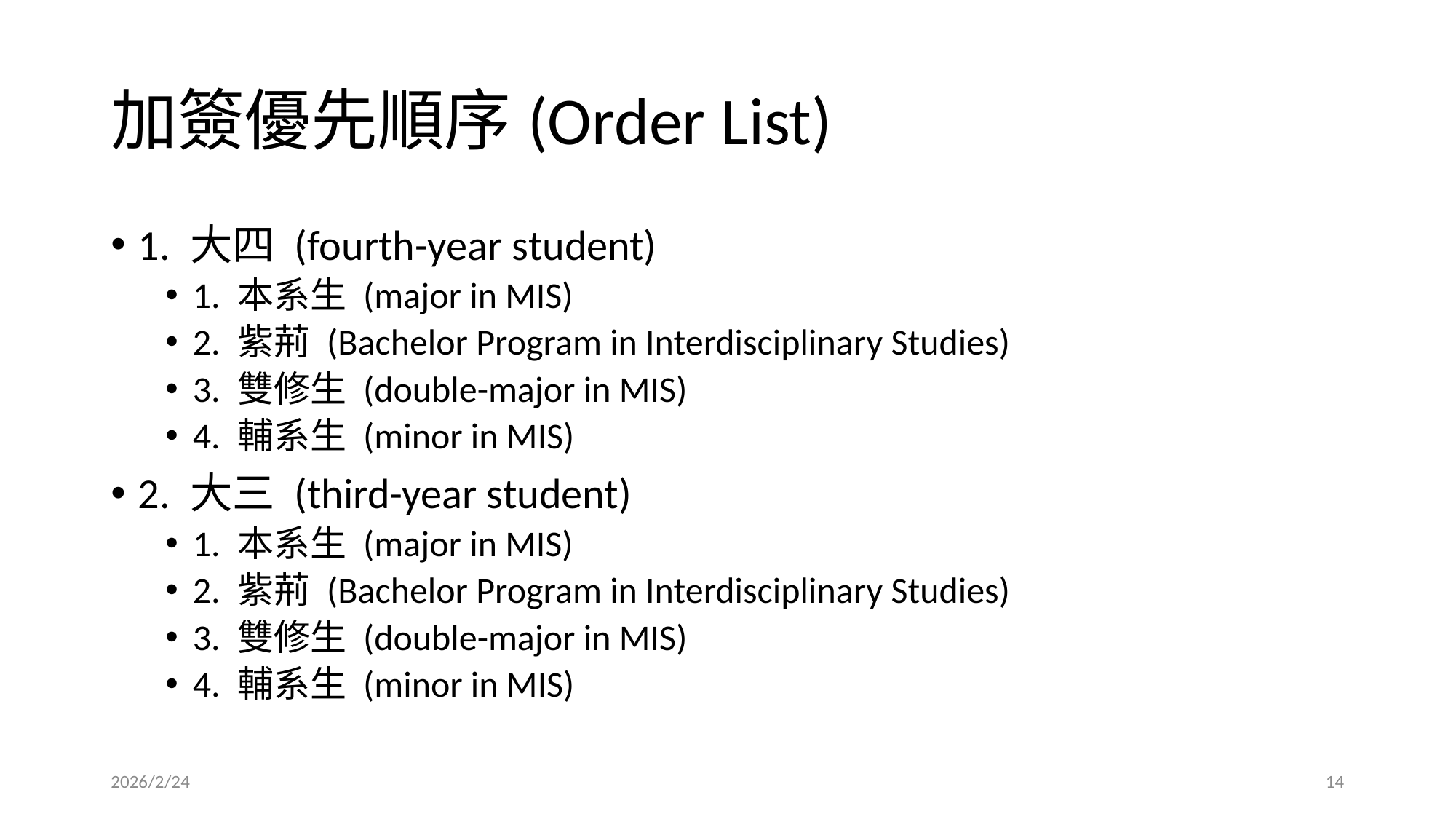

# 加簽優先順序(Order List)
1. 大四 (fourth-year student)
1. 本系生 (major in MIS)
2. 紫荊 (Bachelor Program in Interdisciplinary Studies)
3. 雙修生 (double-major in MIS)
4. 輔系生 (minor in MIS)
2. 大三 (third-year student)
1. 本系生 (major in MIS)
2. 紫荊 (Bachelor Program in Interdisciplinary Studies)
3. 雙修生 (double-major in MIS)
4. 輔系生 (minor in MIS)
2026/2/24
14